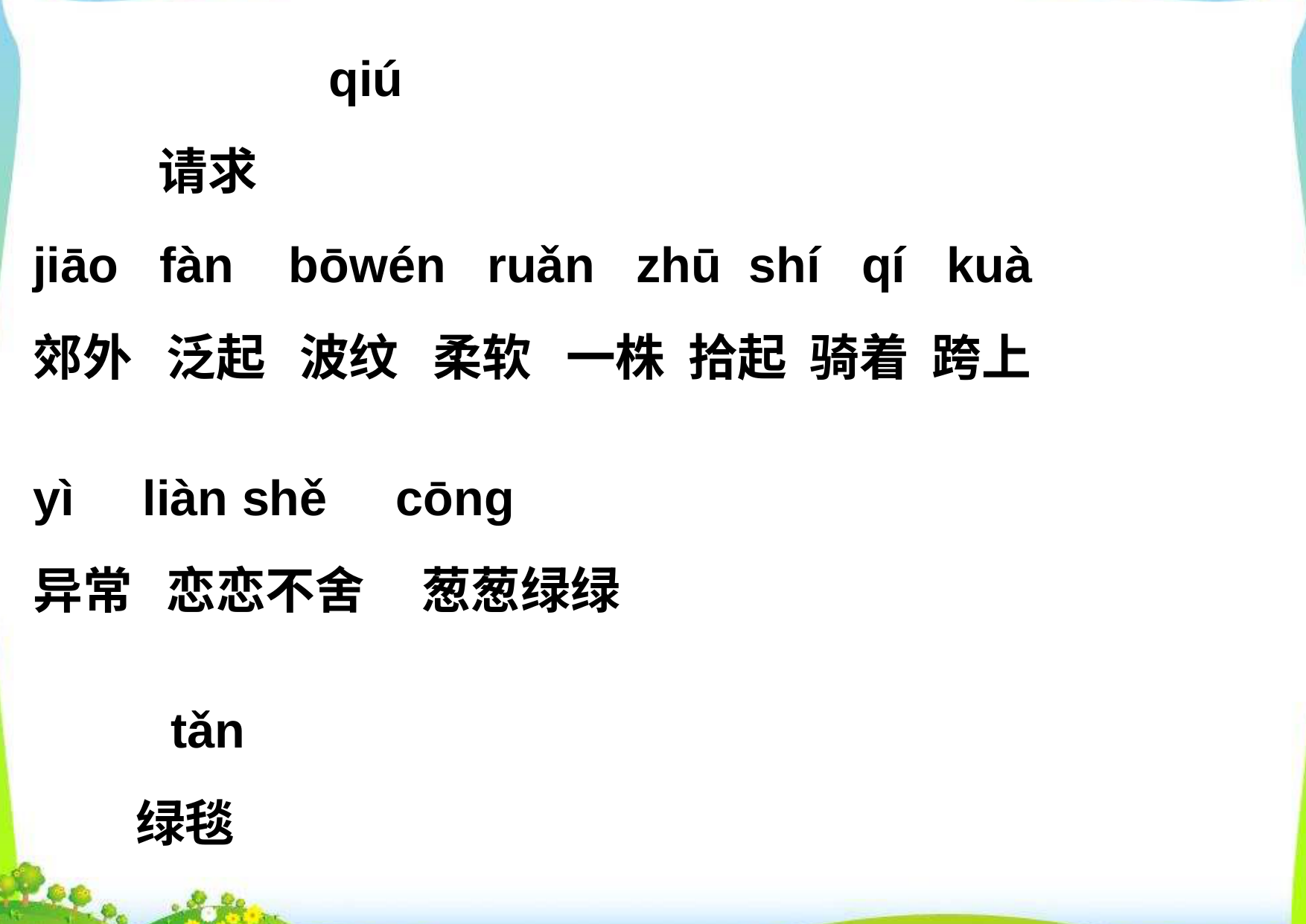

qiú

          请求

jiāo   fàn    bōwén   ruǎn   zhū  shí   qí   kuà

郊外   泛起   波纹   柔软   一株  拾起  骑着  跨上

yì     liàn shě     cōng

异常   恋恋不舍     葱葱绿绿

          tǎn

        绿毯